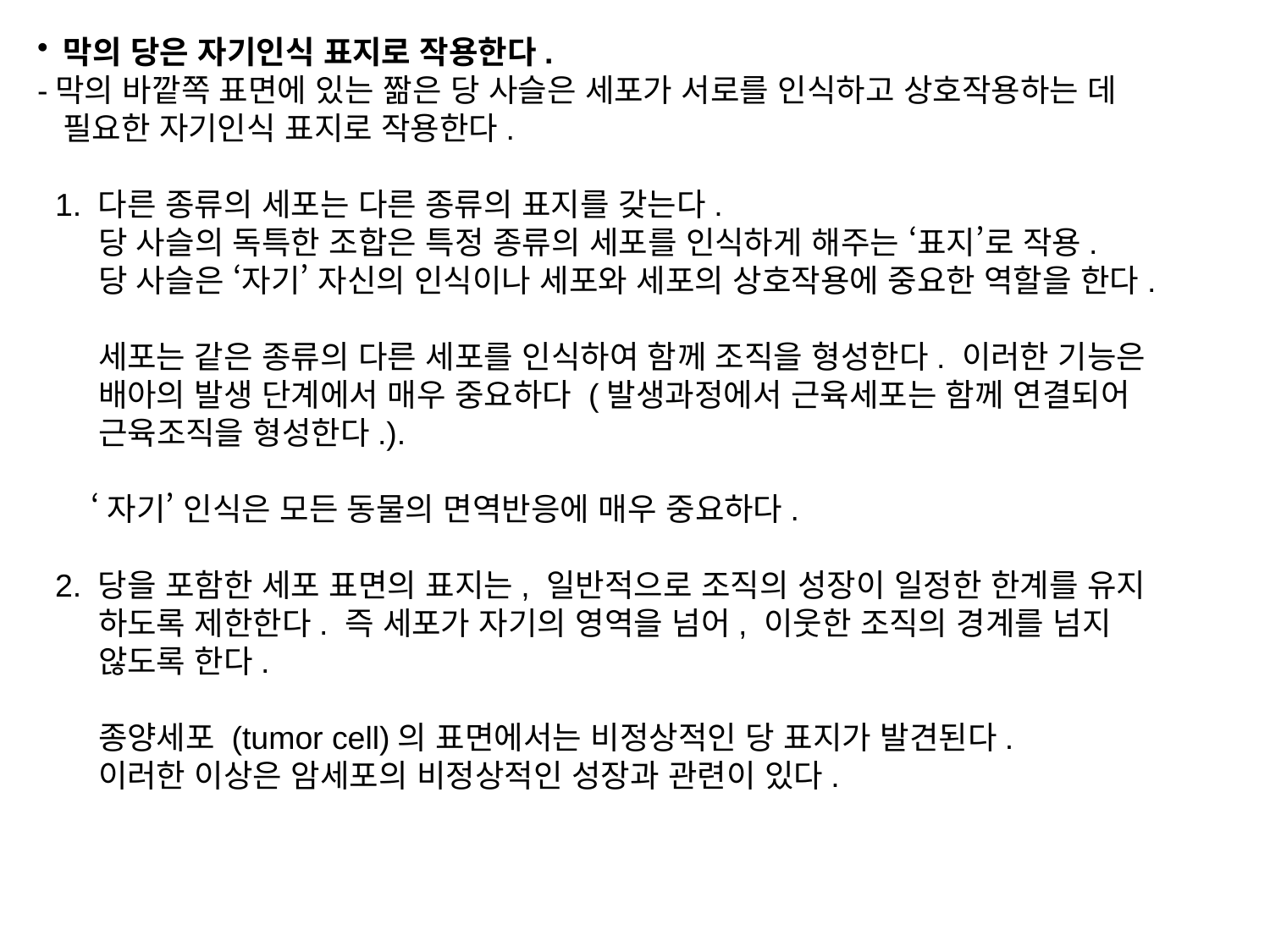

막의 당은 자기인식 표지로 작용한다.
-막의 바깥쪽 표면에 있는 짦은 당 사슬은 세포가 서로를 인식하고 상호작용하는 데
  필요한 자기인식 표지로 작용한다.

  1. 다른 종류의 세포는 다른 종류의 표지를 갖는다.
      당 사슬의 독특한 조합은 특정 종류의 세포를 인식하게 해주는 ‘표지’로 작용.
      당 사슬은 ‘자기’ 자신의 인식이나 세포와 세포의 상호작용에 중요한 역할을 한다.

      세포는 같은 종류의 다른 세포를 인식하여 함께 조직을 형성한다. 이러한 기능은
      배아의 발생 단계에서 매우 중요하다 (발생과정에서 근육세포는 함께 연결되어
      근육조직을 형성한다.).

      ‘자기’ 인식은 모든 동물의 면역반응에 매우 중요하다.

  2. 당을 포함한 세포 표면의 표지는, 일반적으로 조직의 성장이 일정한 한계를 유지
      하도록 제한한다. 즉 세포가 자기의 영역을 넘어, 이웃한 조직의 경계를 넘지
      않도록 한다.

      종양세포 (tumor cell)의 표면에서는 비정상적인 당 표지가 발견된다.
      이러한 이상은 암세포의 비정상적인 성장과 관련이 있다.